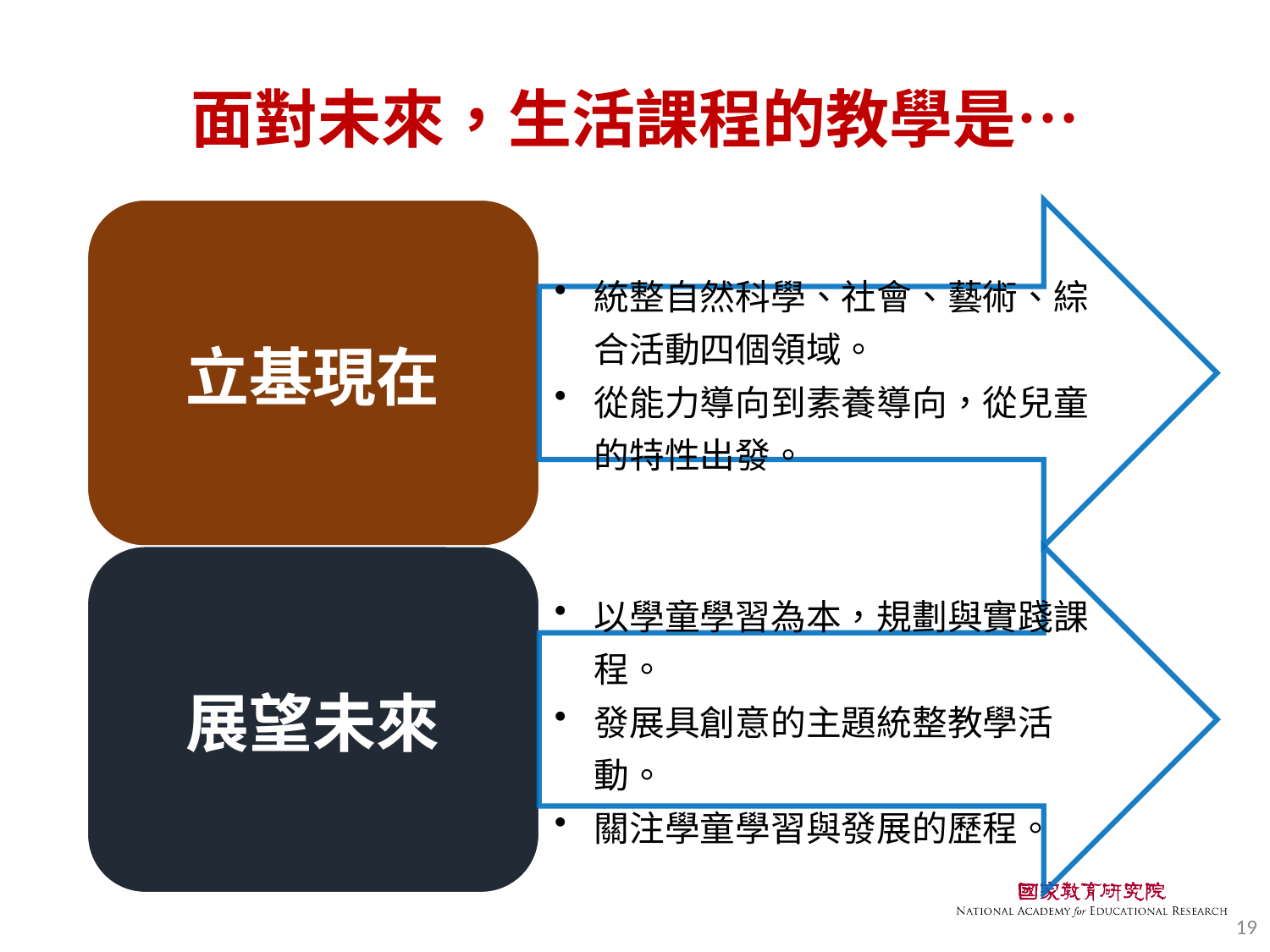

# 面對未來，生活課程的教學是…
展望未來
統整自然科學、社會、藝術、綜合活動四個領域。
關注學童學習與發展的歷程。
立基現在
從能力導向到素養導向，從兒童的特性出發。
以學童學習為本，規劃與實踐課程。
發展具創意的主題統整教學活動。
19